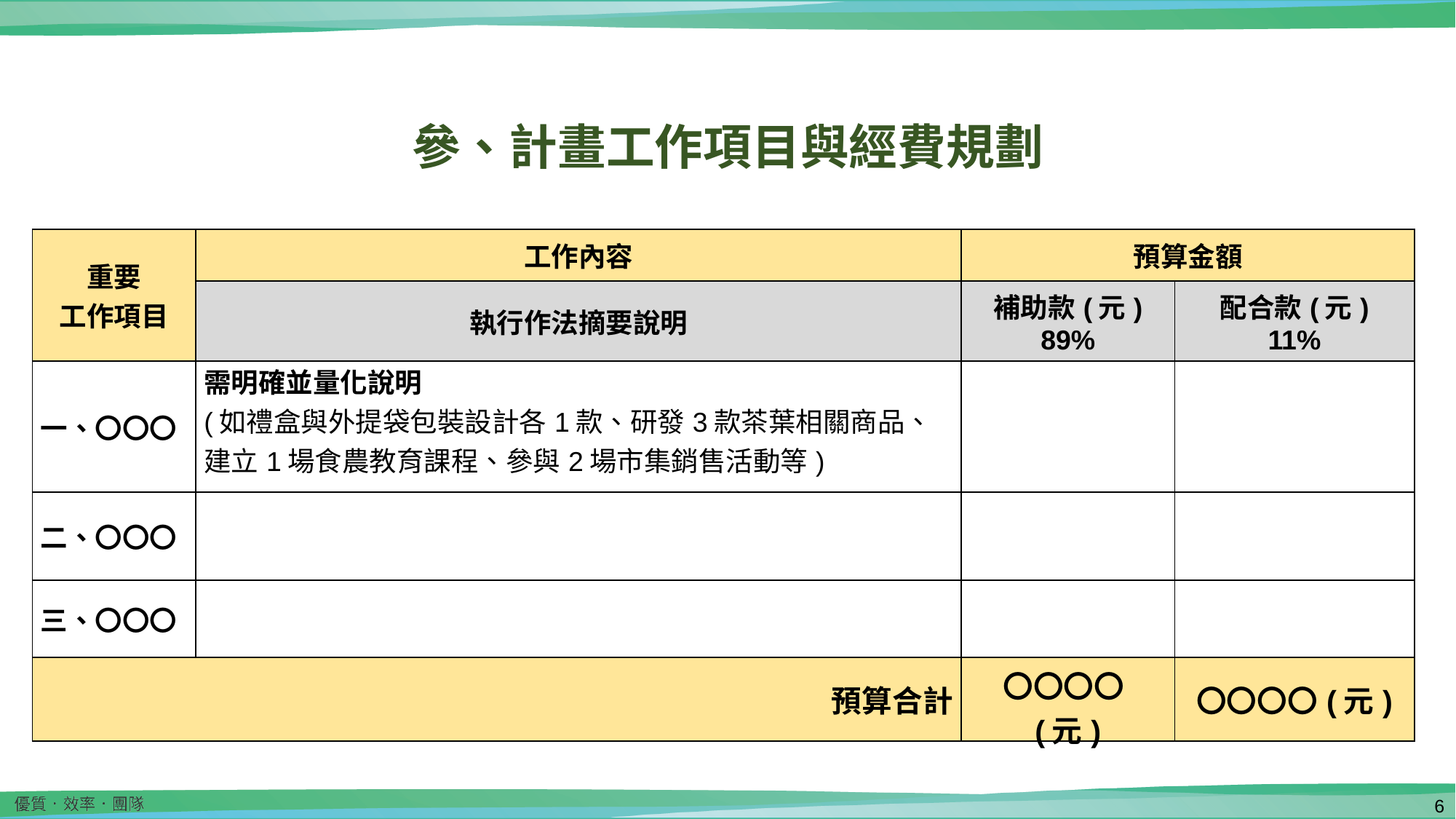

參、計畫工作項目與經費規劃
| 重要 工作項目 | 工作內容 | 預算金額 |  |
| --- | --- | --- | --- |
|  | 執行作法摘要說明 | 補助款(元) 89% | 配合款(元) 11% |
| 一、〇〇〇 | 需明確並量化說明 (如禮盒與外提袋包裝設計各1款、研發3款茶葉相關商品、建立1場食農教育課程、參與2場市集銷售活動等) |  |  |
| 二、〇〇〇 |  |  |  |
| 三、〇〇〇 |  |  |  |
| 預算合計 |  | 〇〇〇〇(元) | 〇〇〇〇(元) |
6